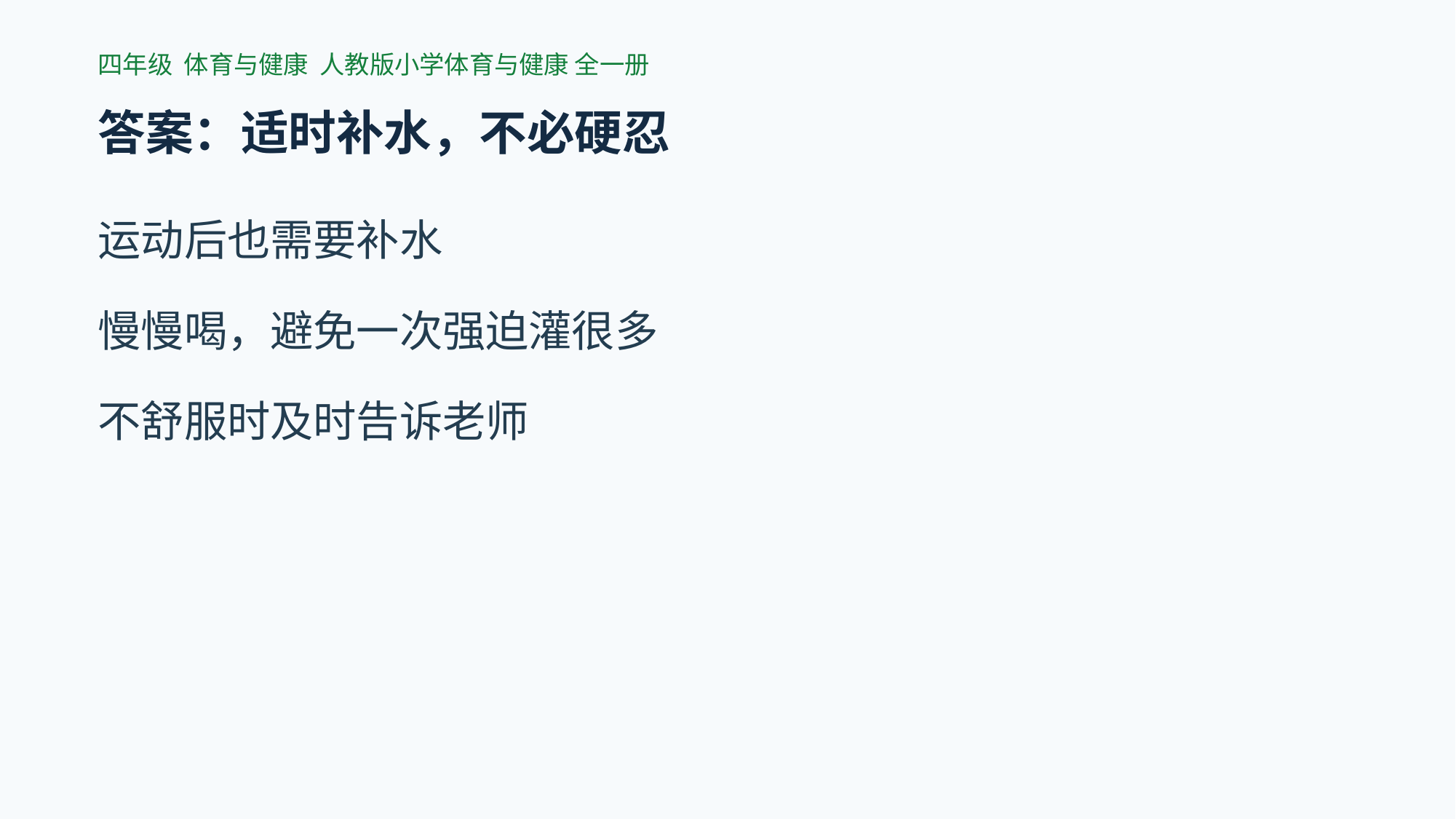

四年级  体育与健康  人教版小学体育与健康 全一册
答案：适时补水，不必硬忍
运动后也需要补水
慢慢喝，避免一次强迫灌很多
不舒服时及时告诉老师